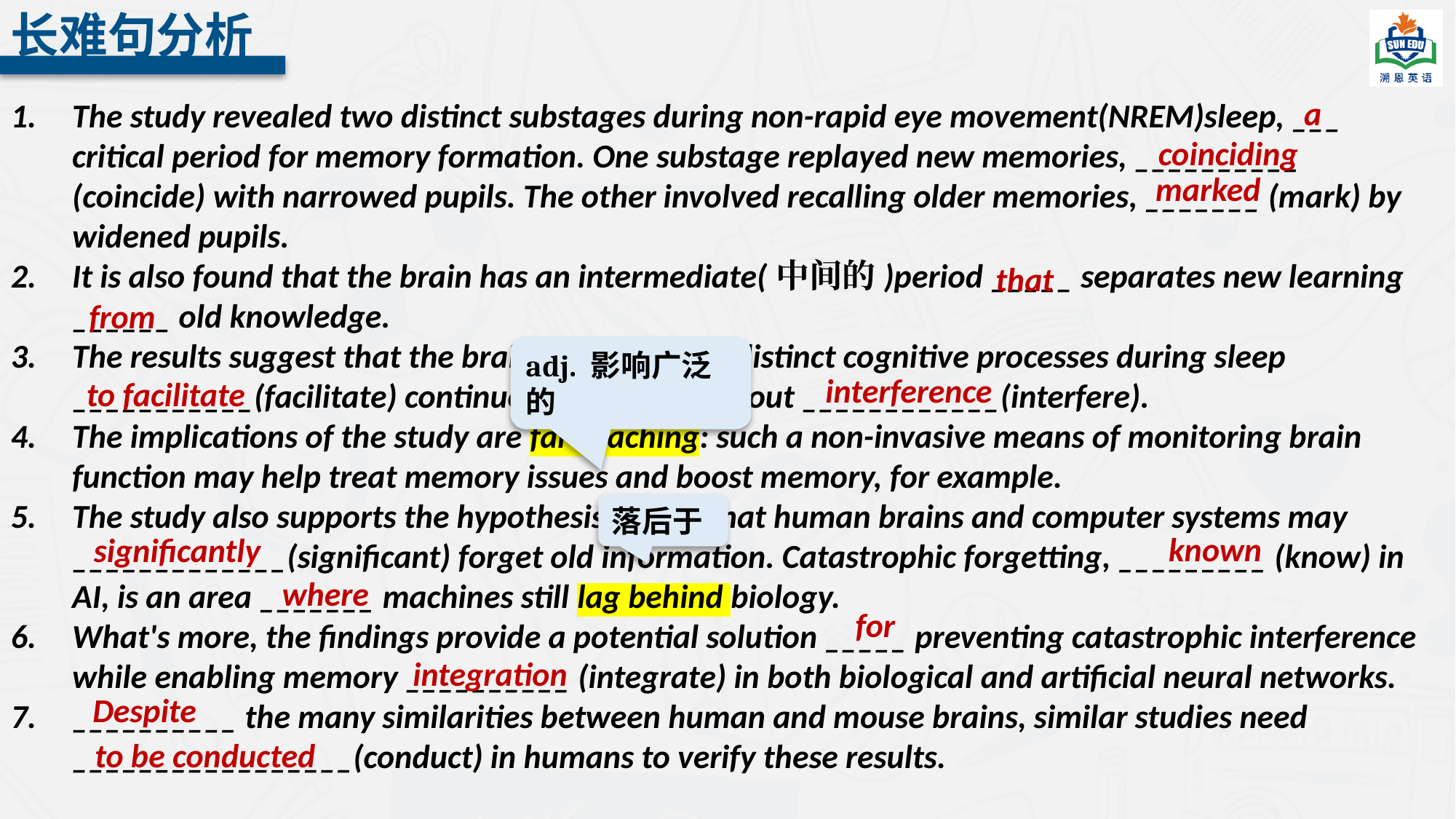

长难句分析

a
The study revealed two distinct substages during non-rapid eye movement(NREM)sleep, ___ critical period for memory formation. One substage replayed new memories, __________ (coincide) with narrowed pupils. The other involved recalling older memories, _______ (mark) by widened pupils.
It is also found that the brain has an intermediate(中间的)period _____ separates new learning ______ old knowledge.
The results suggest that the brain can multitask distinct cognitive processes during sleep ___________(facilitate) continuous learning without ____________(interfere).
The implications of the study are far-reaching: such a non-invasive means of monitoring brain function may help treat memory issues and boost memory, for example.
The study also supports the hypothesis(假说)that human brains and computer systems may _____________(significant) forget old information. Catastrophic forgetting, _________ (know) in AI, is an area _______ machines still lag behind biology.
What's more, the findings provide a potential solution _____ preventing catastrophic interference while enabling memory __________ (integrate) in both biological and artificial neural networks.
__________ the many similarities between human and mouse brains, similar studies need _________________(conduct) in humans to verify these results.

coinciding
marked
that
from
adj. 影响广泛的
interference
to facilitate
落后于
known
significantly
where
for
integration
Despite
to be conducted